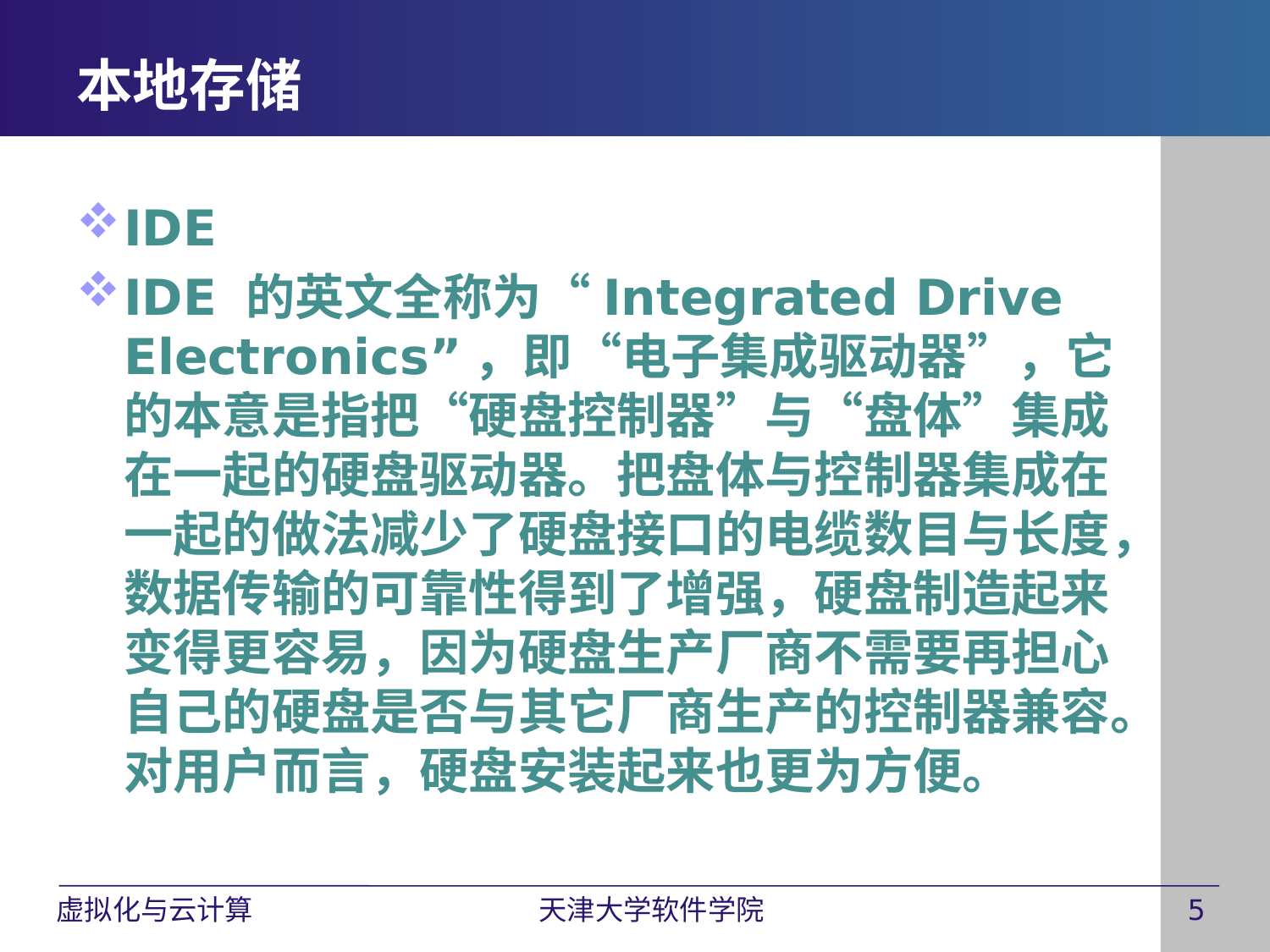

# 本地存储
IDE
IDE 的英文全称为“Integrated Drive Electronics”，即“电子集成驱动器”，它的本意是指把“硬盘控制器”与“盘体”集成在一起的硬盘驱动器。把盘体与控制器集成在一起的做法减少了硬盘接口的电缆数目与长度，数据传输的可靠性得到了增强，硬盘制造起来变得更容易，因为硬盘生产厂商不需要再担心自己的硬盘是否与其它厂商生产的控制器兼容。对用户而言，硬盘安装起来也更为方便。